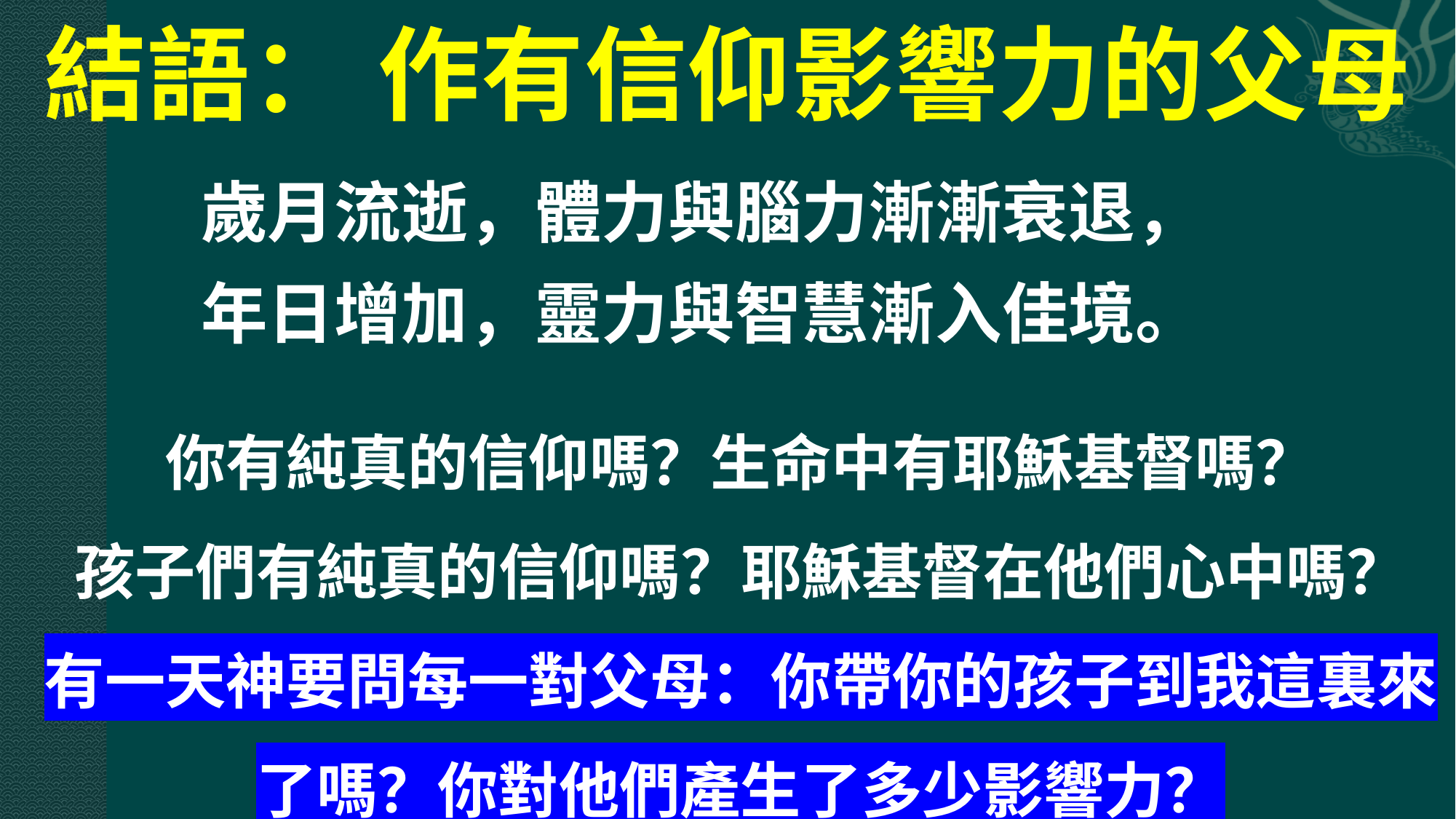

# 結語： 作有信仰影響力的父母
歲月流逝，體力與腦力漸漸衰退，
年日增加，靈力與智慧漸入佳境。
你有純真的信仰嗎？生命中有耶穌基督嗎？​
孩子們有純真的信仰嗎？耶穌基督在他們心中嗎？​
有一天神要問每一對父母：你帶你的孩子到我這裏來了嗎？你對他們產生了多少影響力？